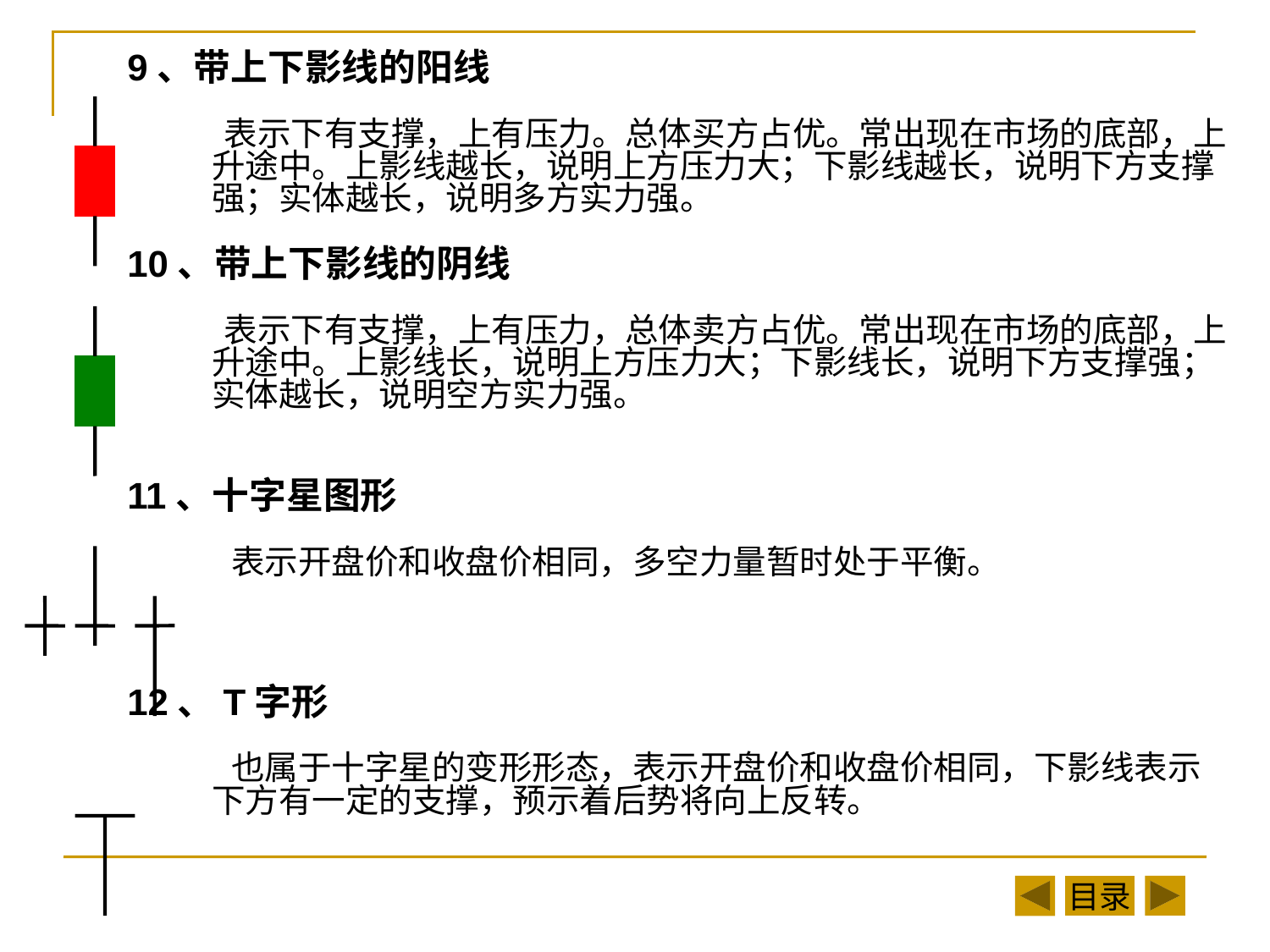

9、带上下影线的阳线

            表示下有支撑，上有压力。总体买方占优。常出现在市场的底部，上升途中。上影线越长，说明上方压力大；下影线越长，说明下方支撑强；实体越长，说明多方实力强。

10、带上下影线的阴线

            表示下有支撑，上有压力，总体卖方占优。常出现在市场的底部，上升途中。上影线长，说明上方压力大；下影线长，说明下方支撑强；实体越长，说明空方实力强。

11、十字星图形

             表示开盘价和收盘价相同，多空力量暂时处于平衡。

12、T字形

             也属于十字星的变形形态，表示开盘价和收盘价相同，下影线表示下方有一定的支撑，预示着后势将向上反转。